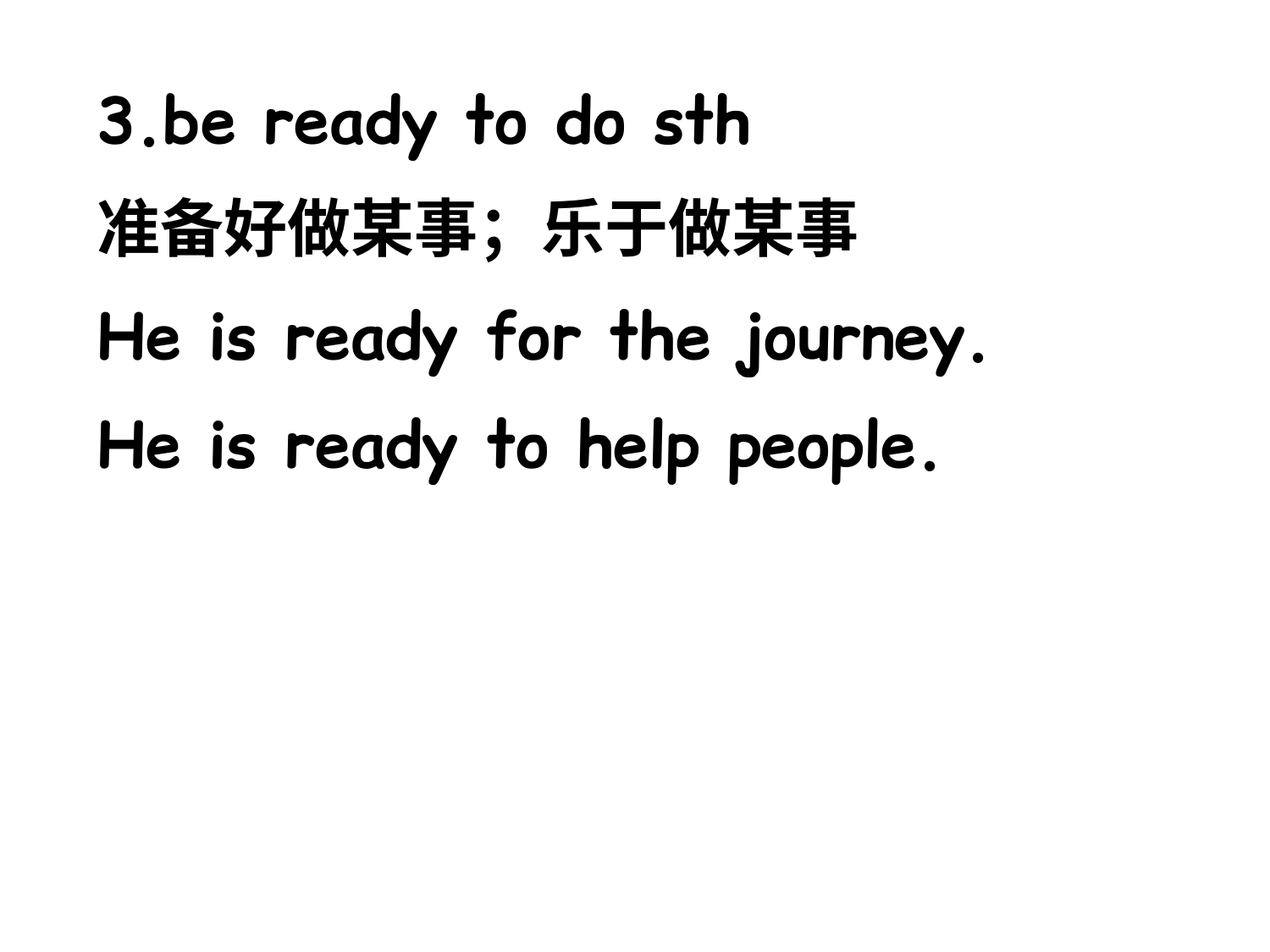

3.be ready to do sth
准备好做某事；乐于做某事
He is ready for the journey.
He is ready to help people.